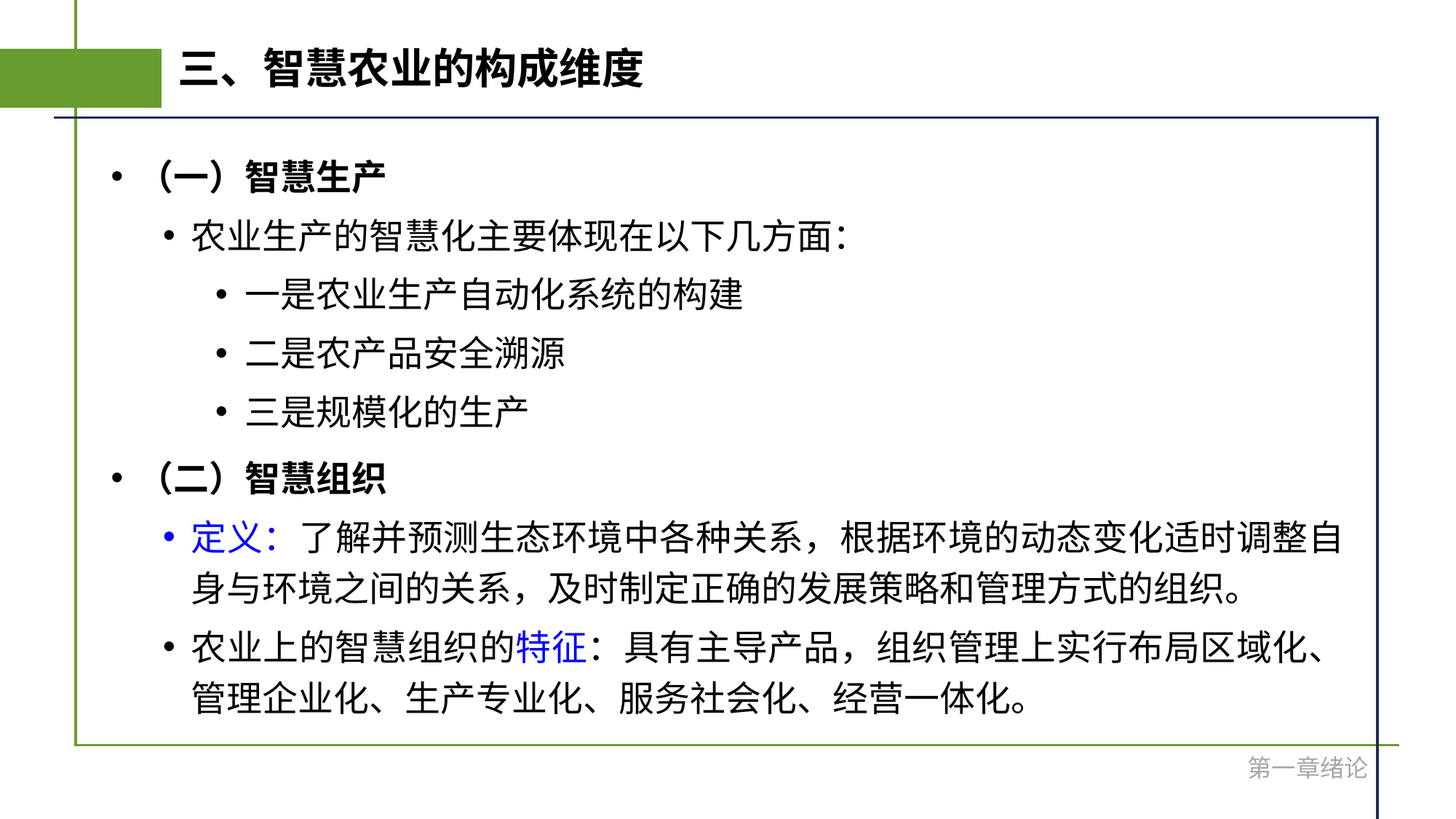

# 三、智慧农业的构成维度
（一）智慧生产
农业生产的智慧化主要体现在以下几方面：
一是农业生产自动化系统的构建
二是农产品安全溯源
三是规模化的生产
（二）智慧组织
定义：了解并预测生态环境中各种关系，根据环境的动态变化适时调整自身与环境之间的关系，及时制定正确的发展策略和管理方式的组织。
农业上的智慧组织的特征：具有主导产品，组织管理上实行布局区域化、管理企业化、生产专业化、服务社会化、经营一体化。

第一章绪论